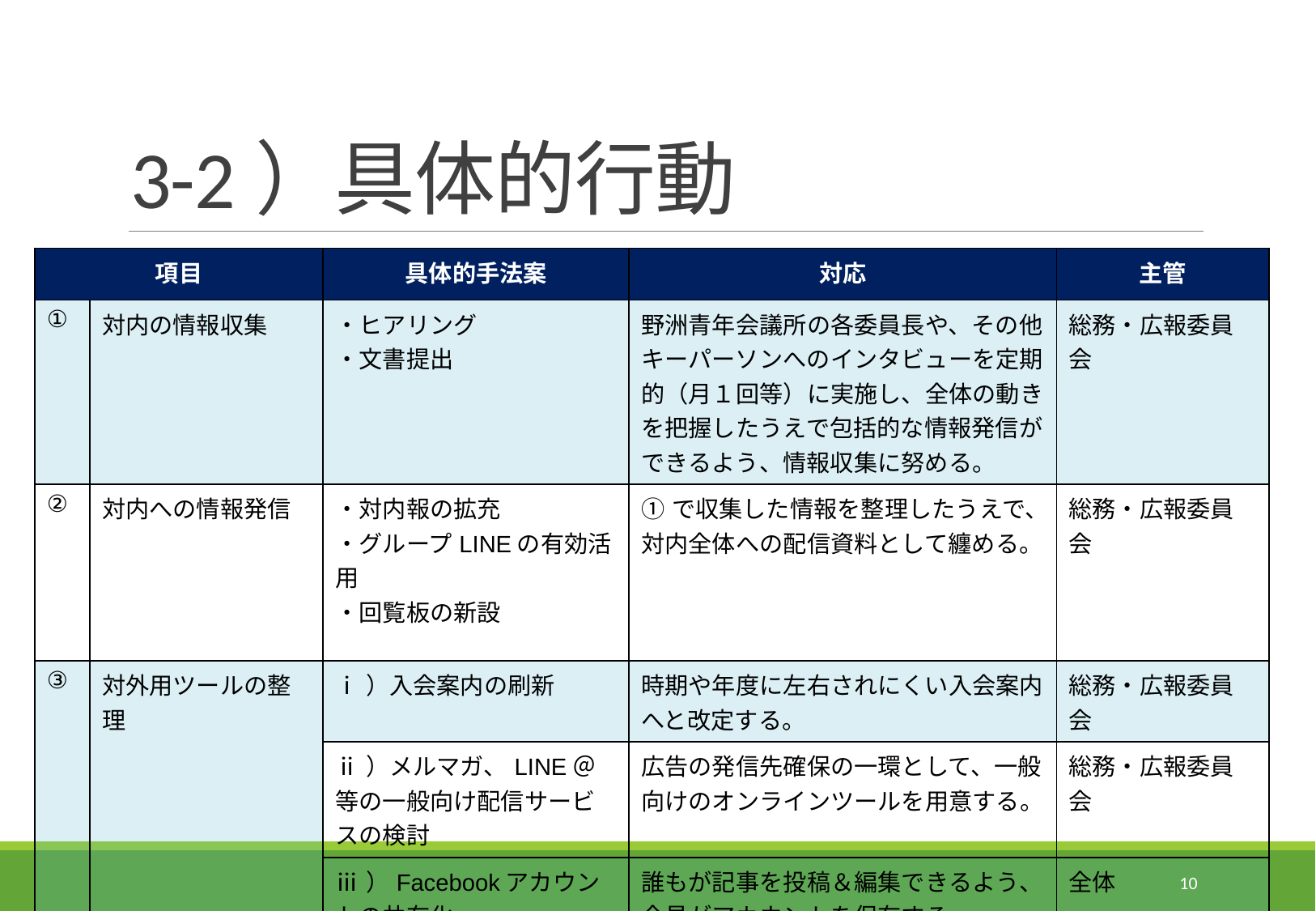

# 3-2）具体的行動
| 項目 |  | 具体的手法案 | 対応 | 主管 |
| --- | --- | --- | --- | --- |
| ① | 対内の情報収集 | ・ヒアリング ・文書提出 | 野洲青年会議所の各委員長や、その他キーパーソンへのインタビューを定期的（月１回等）に実施し、全体の動きを把握したうえで包括的な情報発信ができるよう、情報収集に努める。 | 総務・広報委員会 |
| ② | 対内への情報発信 | ・対内報の拡充 ・グループLINEの有効活用 ・回覧板の新設 | ①で収集した情報を整理したうえで、対内全体への配信資料として纏める。 | 総務・広報委員会 |
| ③ | 対外用ツールの整理 | ⅰ）入会案内の刷新 | 時期や年度に左右されにくい入会案内へと改定する。 | 総務・広報委員会 |
|  |  | ⅱ）メルマガ、LINE＠等の一般向け配信サービスの検討 | 広告の発信先確保の一環として、一般向けのオンラインツールを用意する。 | 総務・広報委員会 |
|  |  | ⅲ）Facebookアカウントの共有化 | 誰もが記事を投稿＆編集できるよう、全員がアカウントを保有する。 | 全体 |
10